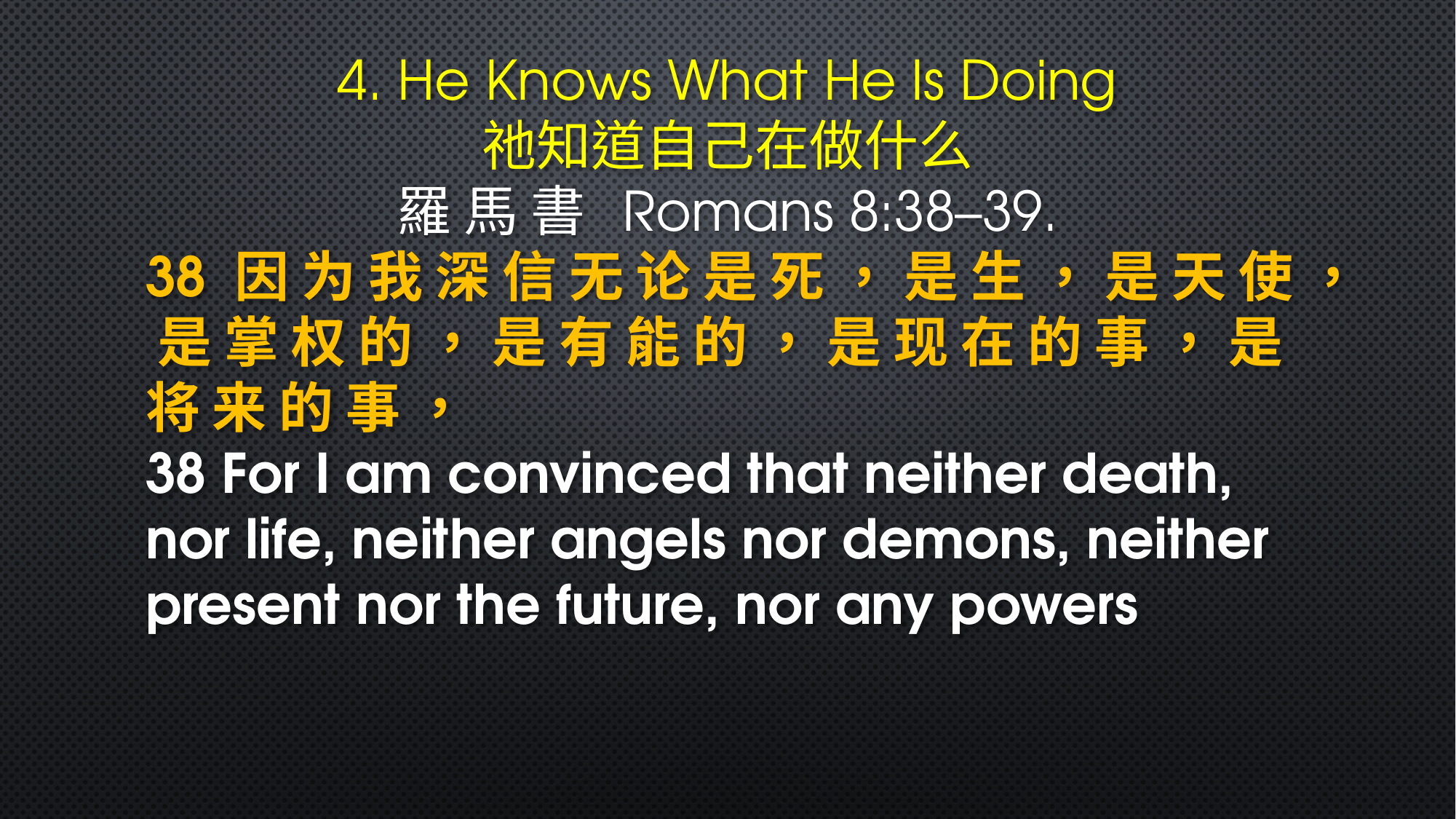

4. He Knows What He Is Doing
祂知道自己在做什么
羅 馬 書  Romans 8:38–39.
38 因 为 我 深 信 无 论 是 死 ， 是 生 ， 是 天 使 ， 是 掌 权 的 ， 是 有 能 的 ， 是 现 在 的 事 ， 是 将 来 的 事 ，
38 For I am convinced that neither death, nor life, neither angels nor demons, neither present nor the future, nor any powers